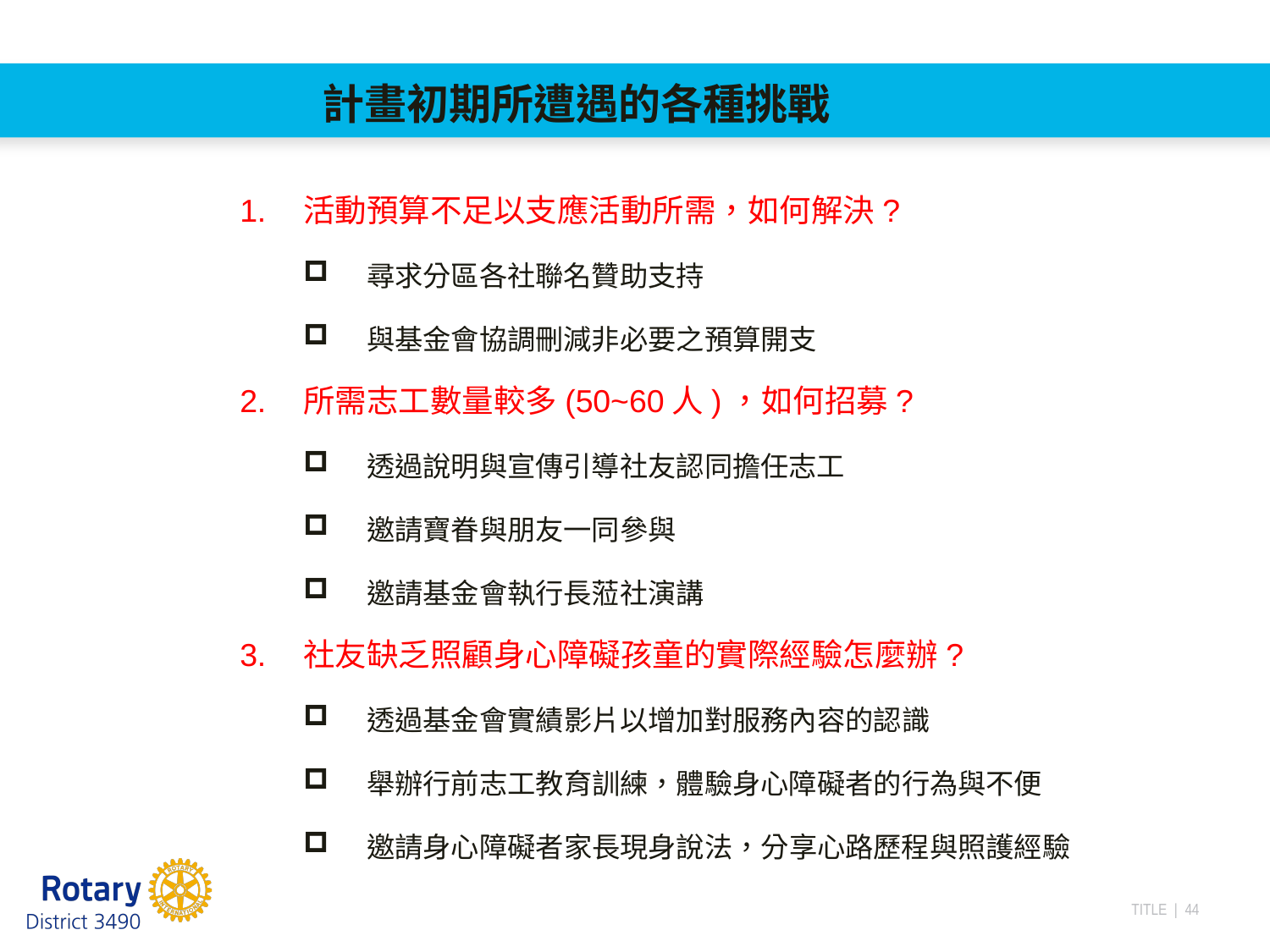

計畫初期所遭遇的各種挑戰
活動預算不足以支應活動所需，如何解決?
尋求分區各社聯名贊助支持
與基金會協調刪減非必要之預算開支
所需志工數量較多(50~60人)，如何招募?
透過說明與宣傳引導社友認同擔任志工
邀請寶眷與朋友一同參與
邀請基金會執行長蒞社演講
社友缺乏照顧身心障礙孩童的實際經驗怎麼辦?
透過基金會實績影片以增加對服務內容的認識
舉辦行前志工教育訓練，體驗身心障礙者的行為與不便
邀請身心障礙者家長現身說法，分享心路歷程與照護經驗